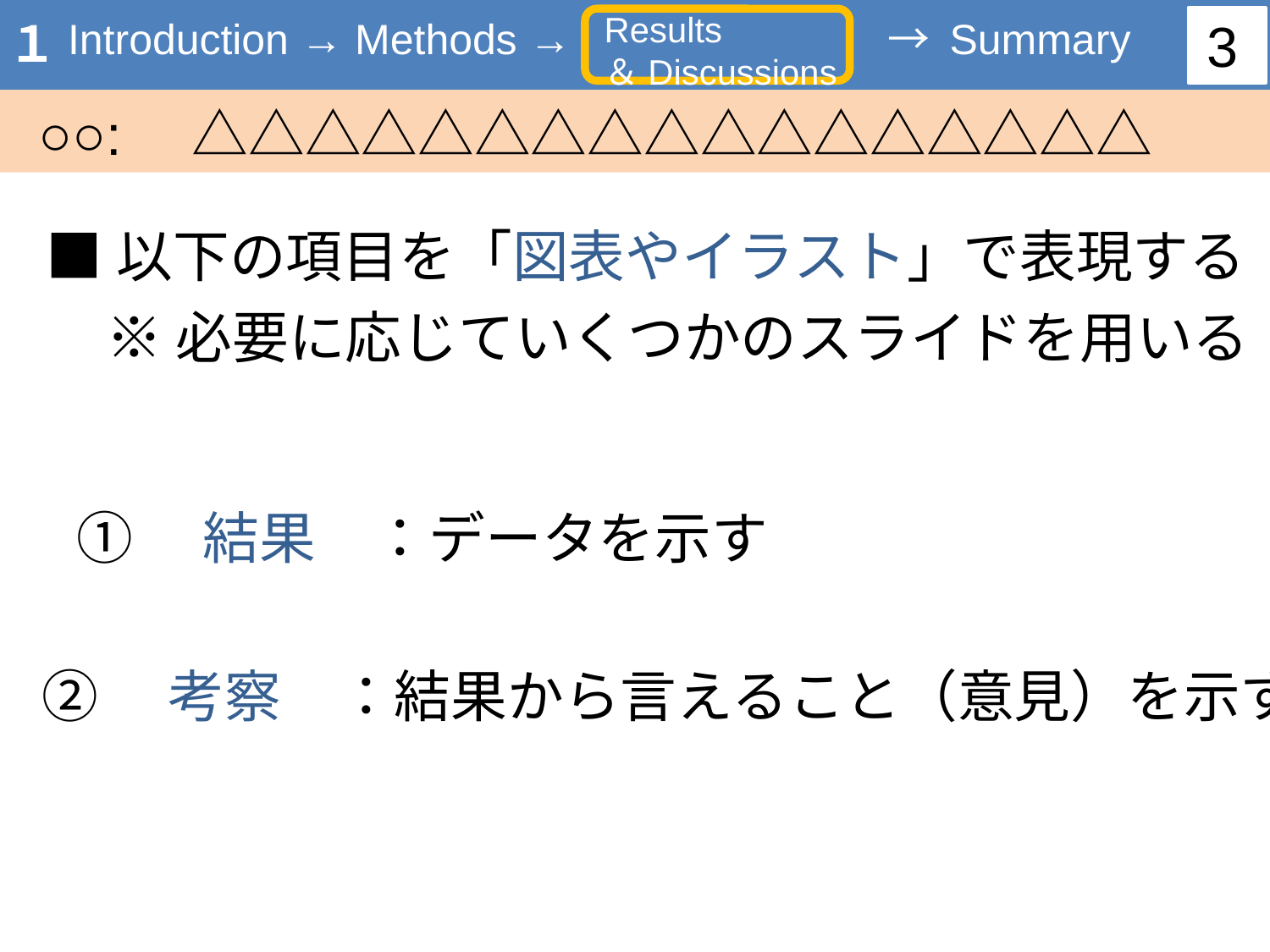

Results
＆Discussions
3
１
Introduction → Methods →　　　　　　　 → Summary

○○:　△△△△△△△△△△△△△△△△△
■以下の項目を「図表やイラスト」で表現する
※必要に応じていくつかのスライドを用いる
①　結果　：データを示す
②　考察　：結果から言えること（意見）を示す